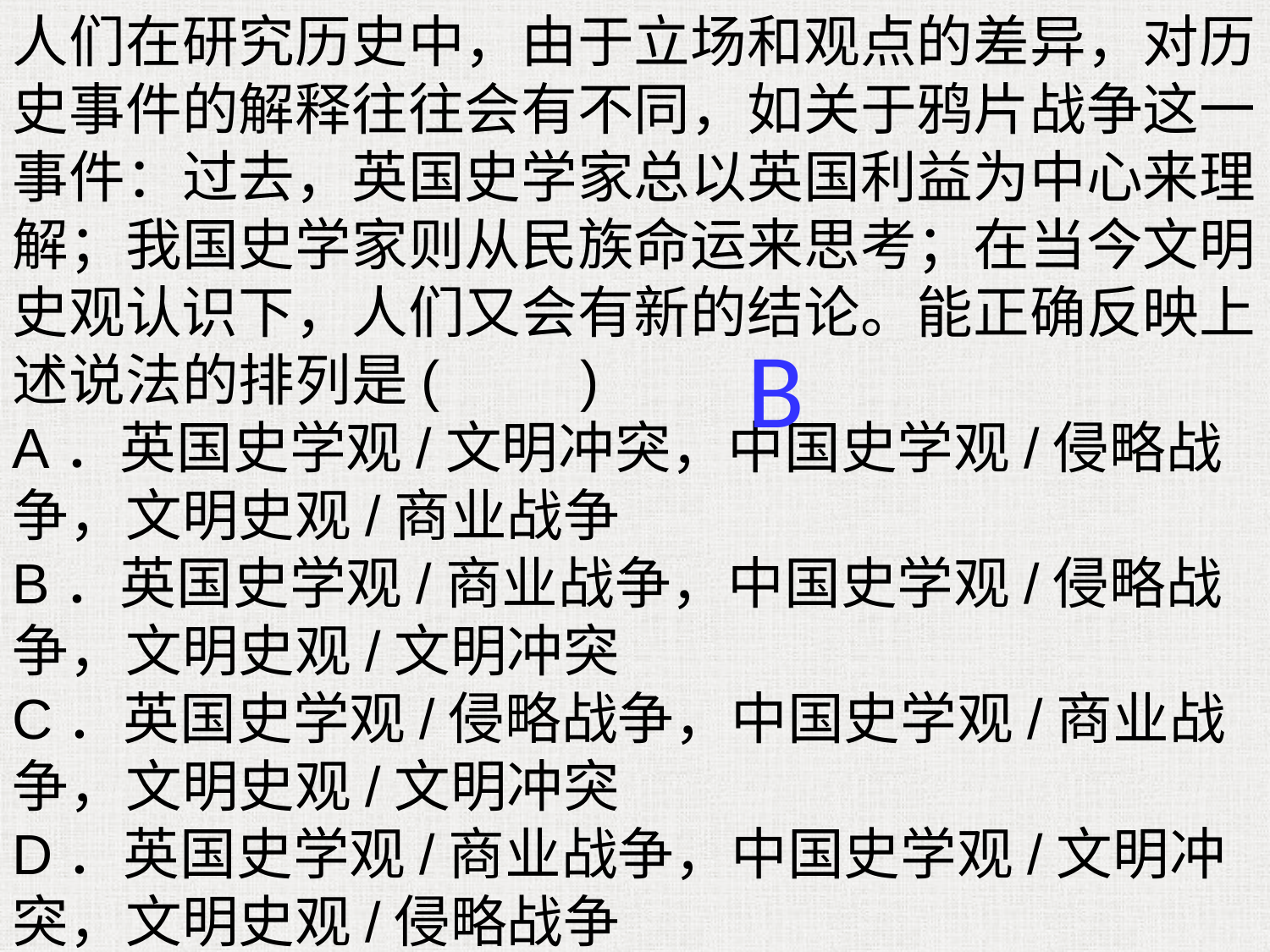

人们在研究历史中，由于立场和观点的差异，对历史事件的解释往往会有不同，如关于鸦片战争这一事件：过去，英国史学家总以英国利益为中心来理解；我国史学家则从民族命运来思考；在当今文明史观认识下，人们又会有新的结论。能正确反映上述说法的排列是(　　)
A．英国史学观/文明冲突，中国史学观/侵略战争，文明史观/商业战争
B．英国史学观/商业战争，中国史学观/侵略战争，文明史观/文明冲突
C．英国史学观/侵略战争，中国史学观/商业战争，文明史观/文明冲突
D．英国史学观/商业战争，中国史学观/文明冲突，文明史观/侵略战争

B